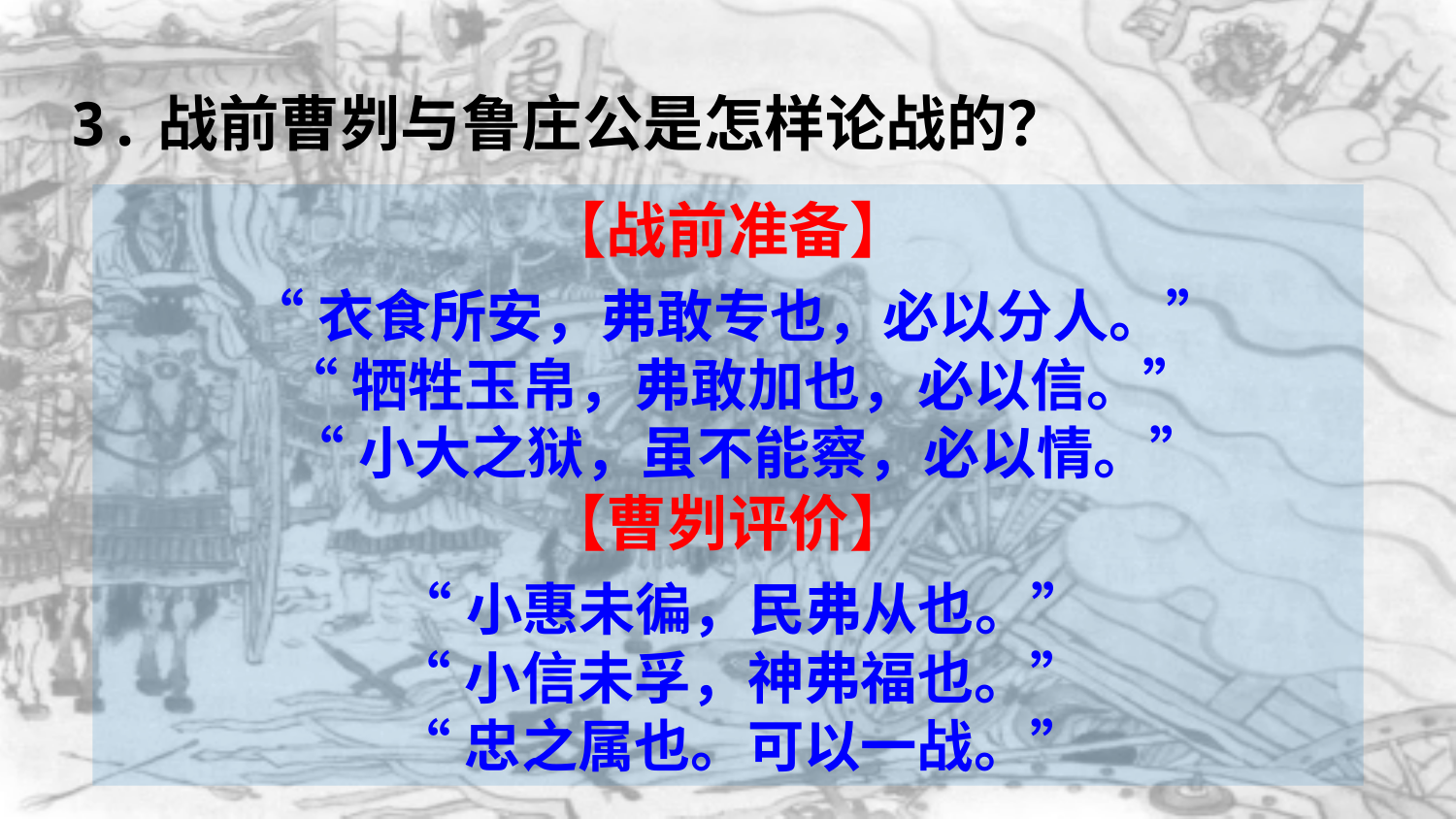

3.战前曹刿与鲁庄公是怎样论战的？
【战前准备】
 “衣食所安，弗敢专也，必以分人。”
  “牺牲玉帛，弗敢加也，必以信。”
   “小大之狱，虽不能察，必以情。”
【曹刿评价】
  “小惠未徧，民弗从也。”
  “小信未孚，神弗福也。”
  “忠之属也。可以一战。”